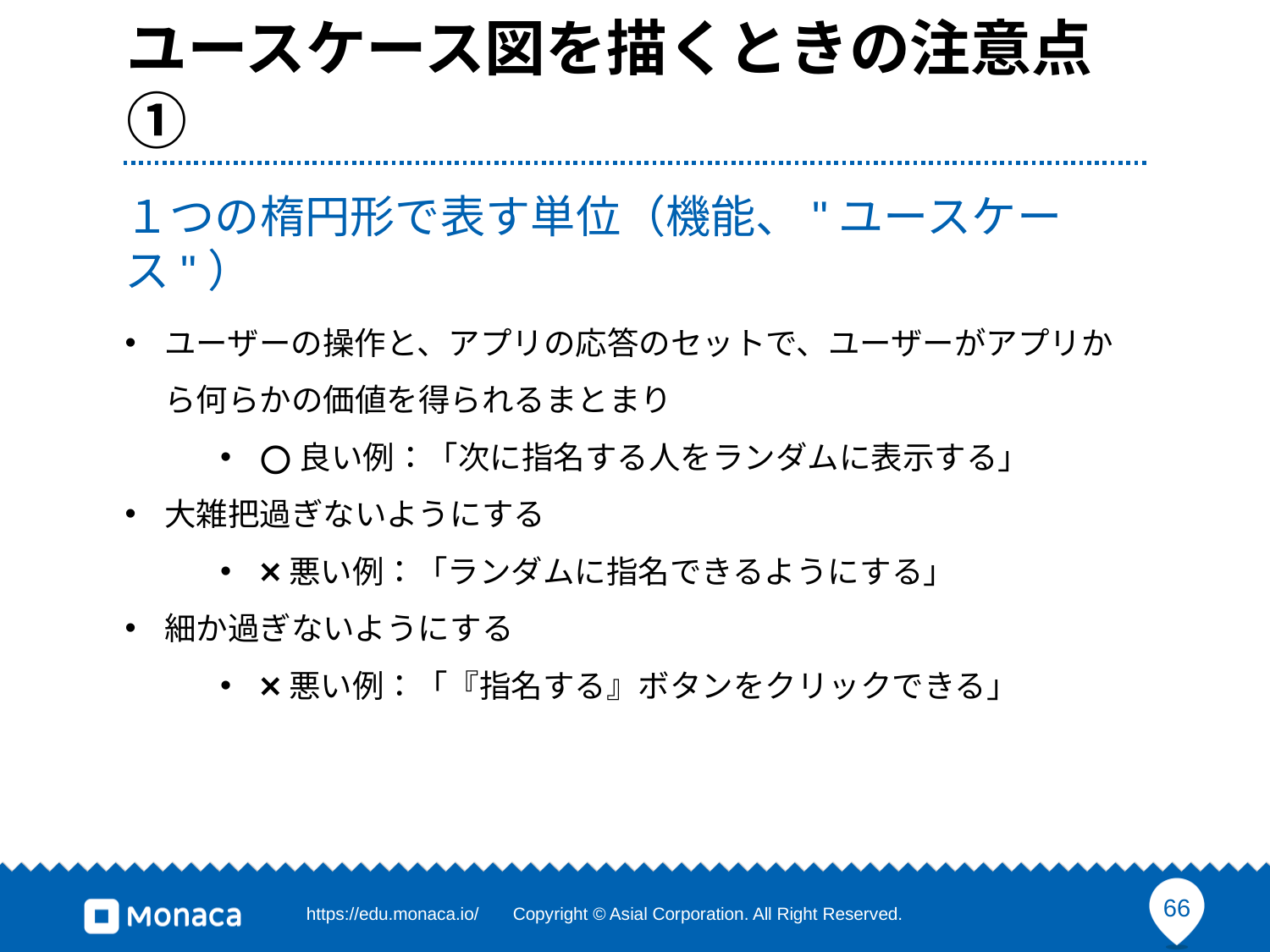

# ユースケース図を描くときの注意点①
１つの楕円形で表す単位（機能、"ユースケース"）
ユーザーの操作と、アプリの応答のセットで、ユーザーがアプリから何らかの価値を得られるまとまり
⭕️良い例：「次に指名する人をランダムに表示する」
大雑把過ぎないようにする
❌悪い例：「ランダムに指名できるようにする」
細か過ぎないようにする
❌悪い例：「『指名する』ボタンをクリックできる」